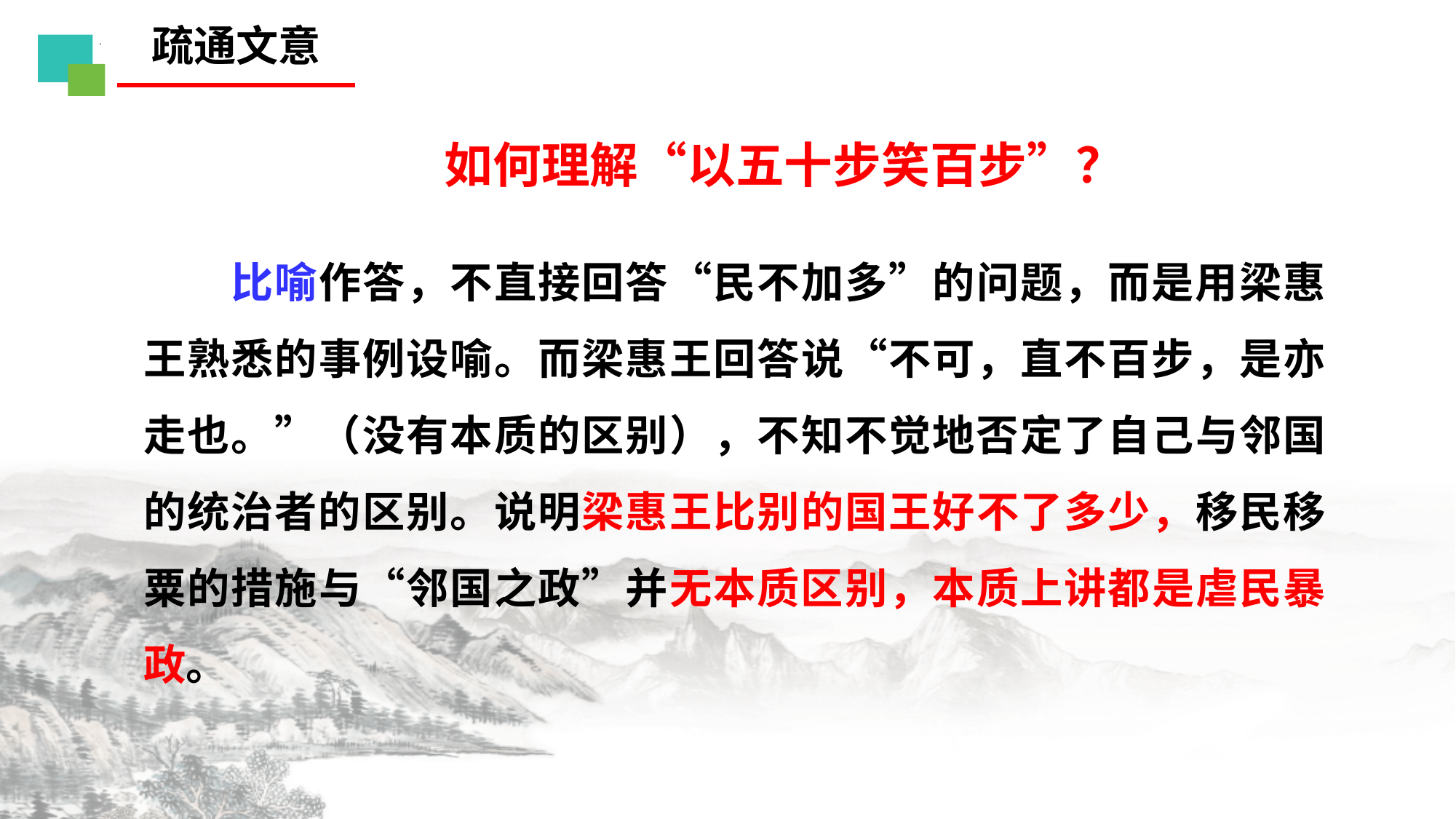

疏通文意

如何理解“以五十步笑百步”？
　　比喻作答，不直接回答“民不加多”的问题，而是用梁惠王熟悉的事例设喻。而梁惠王回答说“不可，直不百步，是亦走也。”（没有本质的区别），不知不觉地否定了自己与邻国的统治者的区别。说明梁惠王比别的国王好不了多少，移民移粟的措施与“邻国之政”并无本质区别，本质上讲都是虐民暴政。